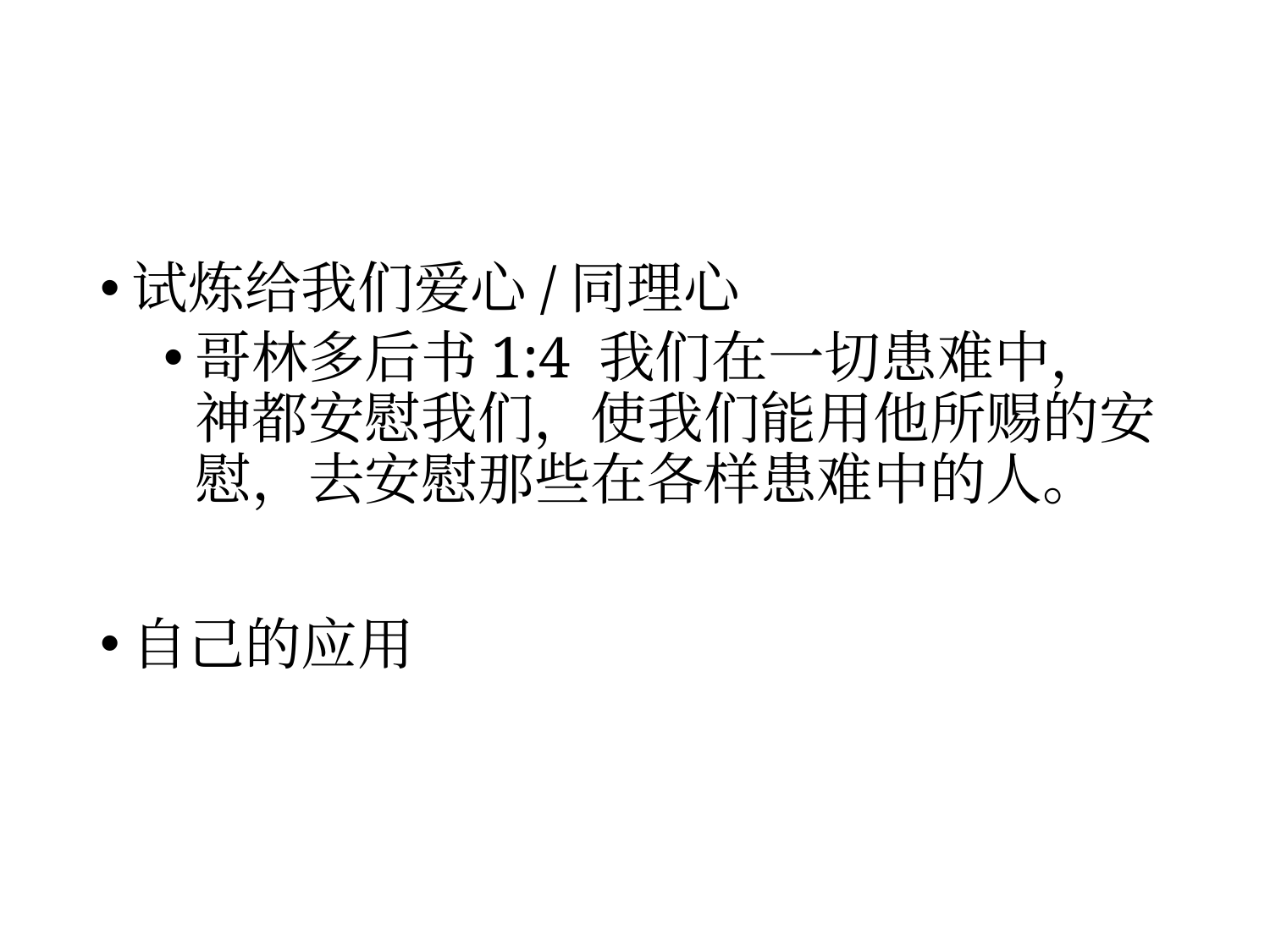

#
试炼给我们爱心/同理心
哥林多后书1:4 我们在一切患难中，　神都安慰我们，使我们能用他所赐的安慰，去安慰那些在各样患难中的人。

自己的应用